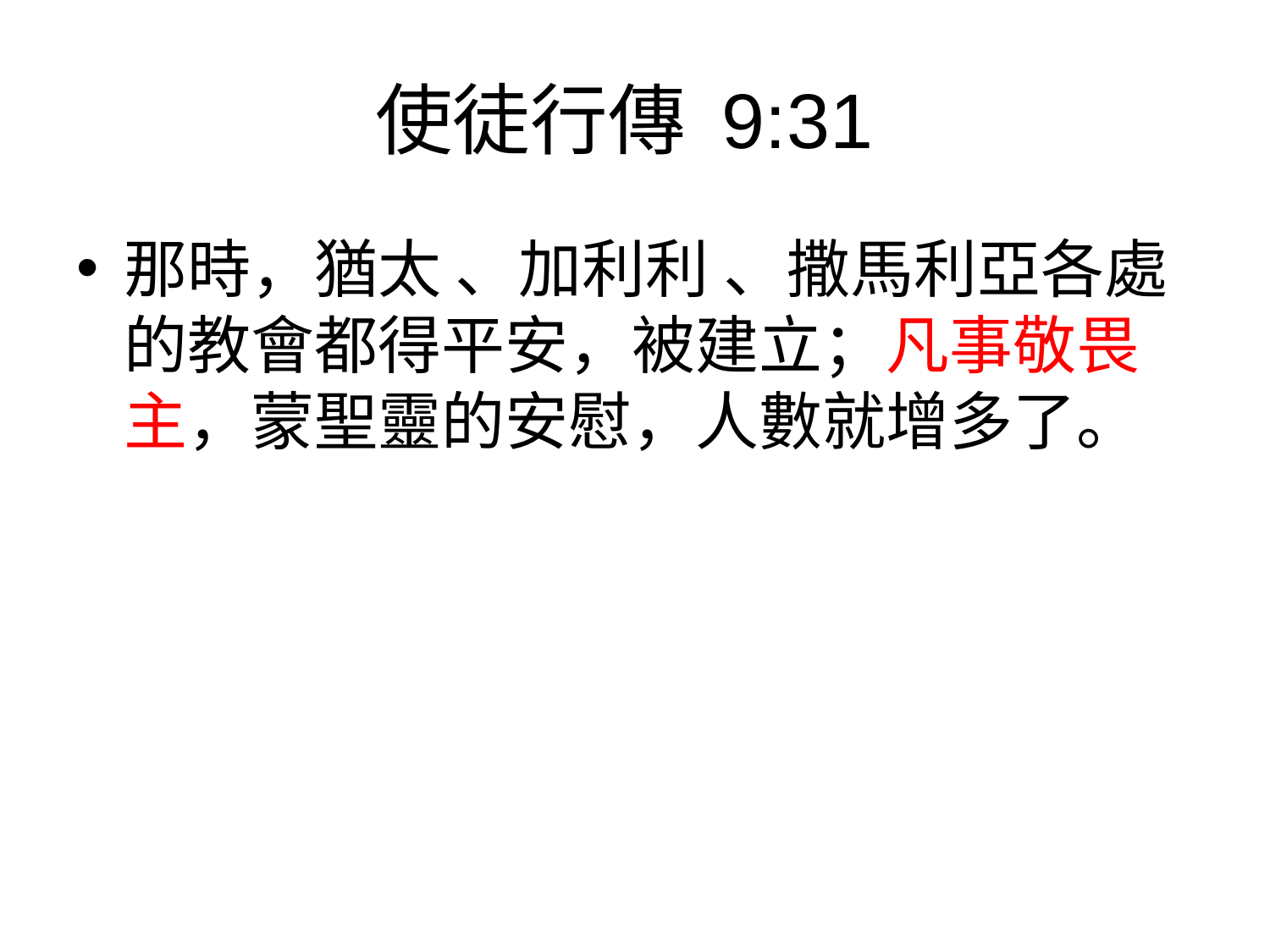

# 使徒行傳‬ 9:31
那時，猶太 、加利利 、撒馬利亞各處的教會都得平安，被建立；凡事敬畏主，蒙聖靈的安慰，人數就增多了。